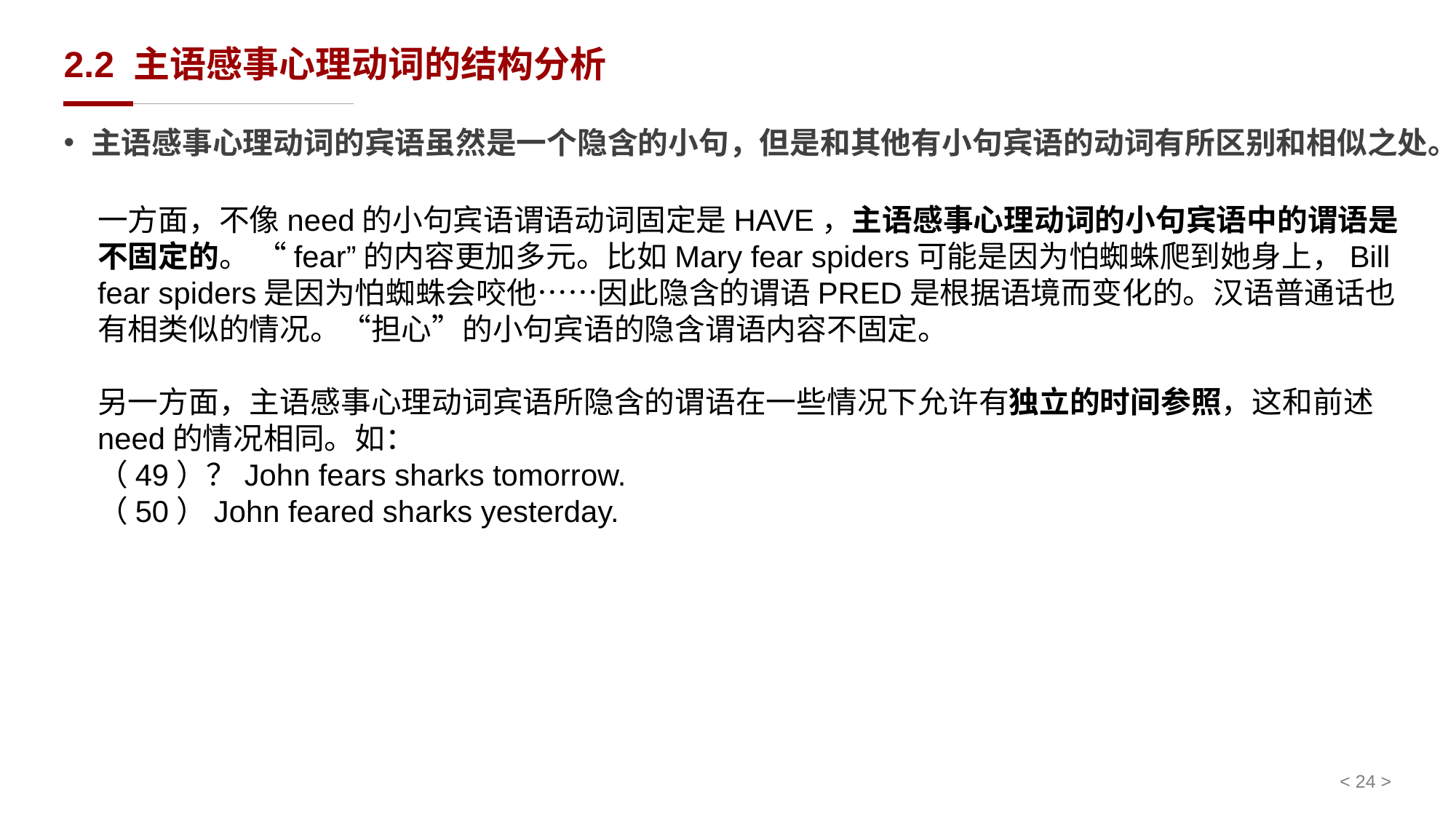

# 2.2 主语感事心理动词的结构分析
主语感事心理动词的宾语虽然是一个隐含的小句，但是和其他有小句宾语的动词有所区别和相似之处。
一方面，不像need的小句宾语谓语动词固定是HAVE，主语感事心理动词的小句宾语中的谓语是不固定的。 “fear”的内容更加多元。比如Mary fear spiders可能是因为怕蜘蛛爬到她身上，Bill fear spiders是因为怕蜘蛛会咬他……因此隐含的谓语PRED是根据语境而变化的。汉语普通话也有相类似的情况。“担心”的小句宾语的隐含谓语内容不固定。

另一方面，主语感事心理动词宾语所隐含的谓语在一些情况下允许有独立的时间参照，这和前述need的情况相同。如：
（49）？John fears sharks tomorrow.
（50）John feared sharks yesterday.
< 24 >